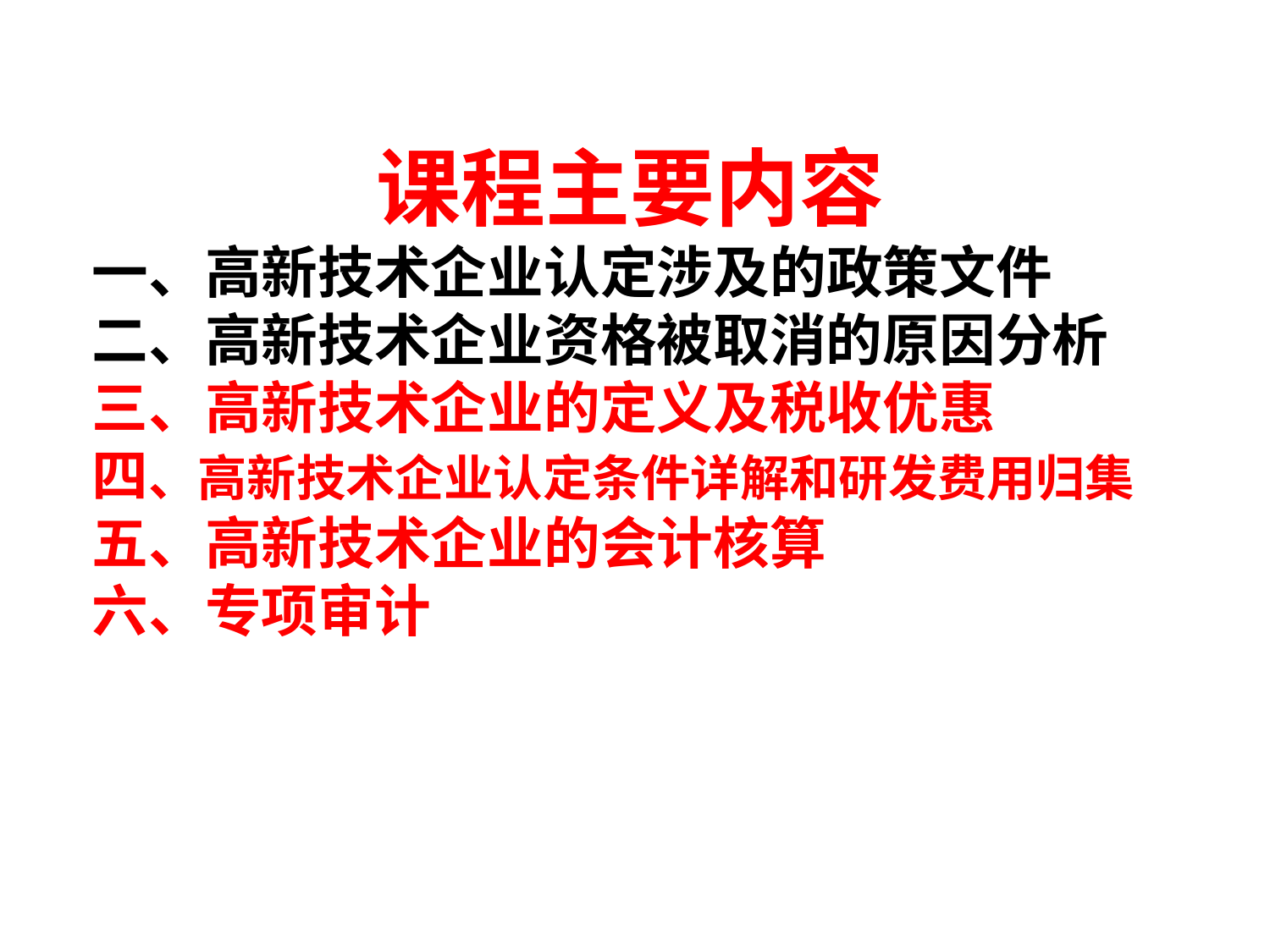

课程主要内容
一、高新技术企业认定涉及的政策文件
二、高新技术企业资格被取消的原因分析
三、高新技术企业的定义及税收优惠
四、高新技术企业认定条件详解和研发费用归集
五、高新技术企业的会计核算
六、专项审计